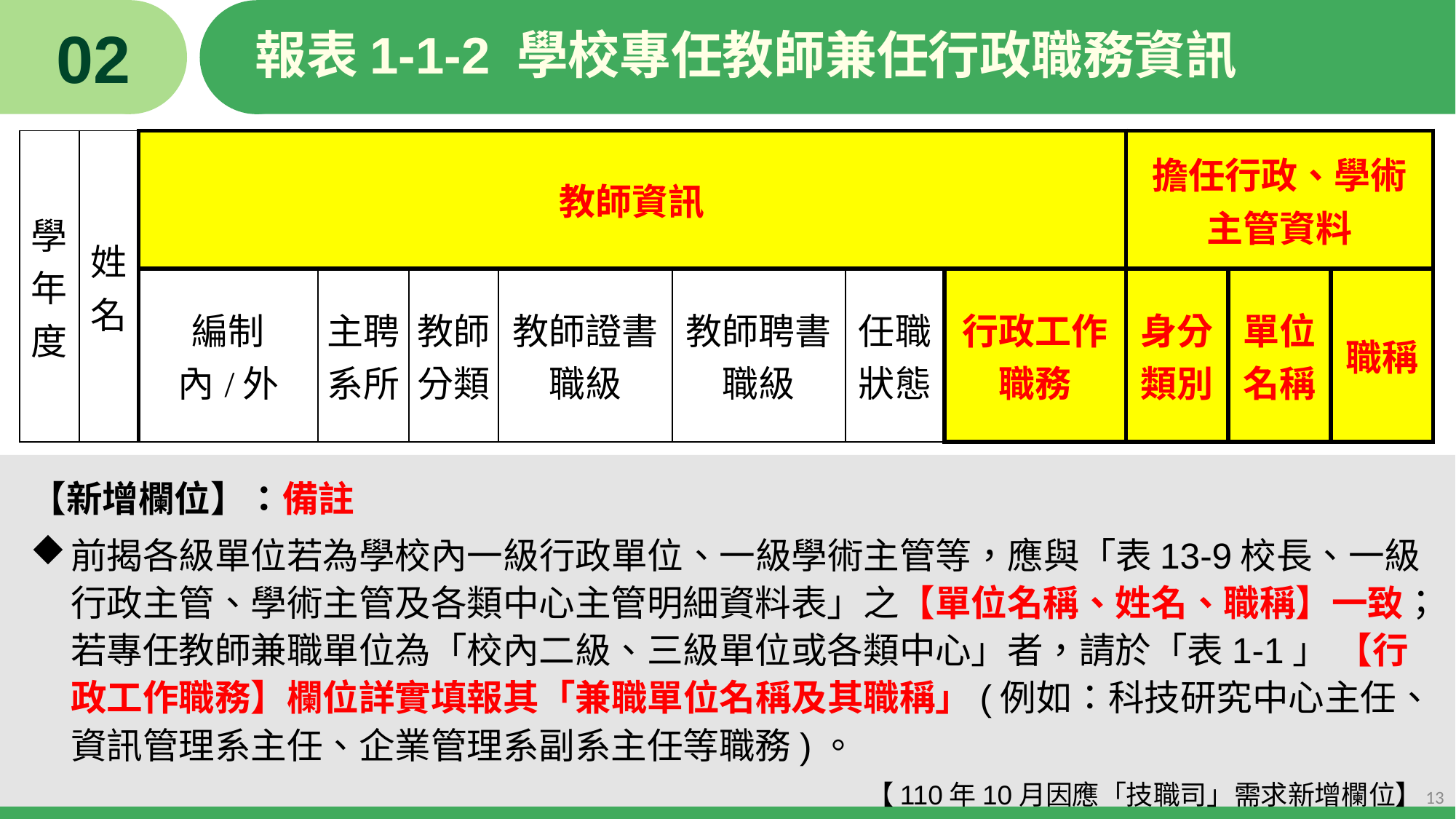

02
# 報表1-1-2 學校專任教師兼任行政職務資訊
| 學年度 | 姓名 | 教師資訊 |  |  |  |  |  |  | 擔任行政、學術主管資料 |  |  |
| --- | --- | --- | --- | --- | --- | --- | --- | --- | --- | --- | --- |
|  |  | 編制內/外 | 主聘系所 | 教師分類 | 教師證書職級 | 教師聘書職級 | 任職狀態 | 行政工作職務 | 身分類別 | 單位名稱 | 職稱 |
【新增欄位】：備註
前揭各級單位若為學校內一級行政單位、一級學術主管等，應與「表13-9校長、一級行政主管、學術主管及各類中心主管明細資料表」之【單位名稱、姓名、職稱】一致；若專任教師兼職單位為「校內二級、三級單位或各類中心」者，請於「表1-1」 【行政工作職務】欄位詳實填報其「兼職單位名稱及其職稱」(例如：科技研究中心主任、資訊管理系主任、企業管理系副系主任等職務)。
【110年10月因應「技職司」需求新增欄位】
13